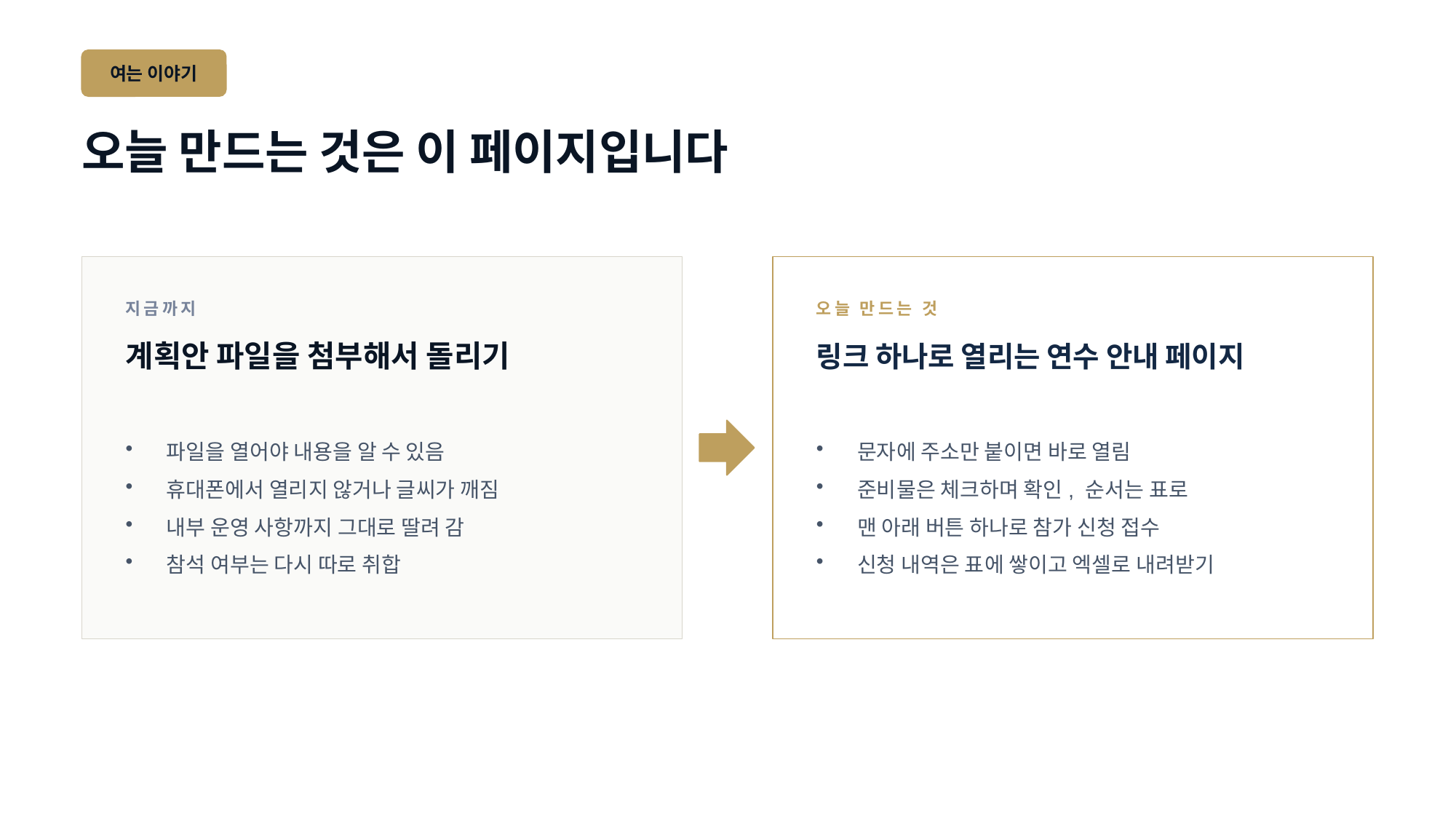

여는 이야기
오늘 만드는 것은 이 페이지입니다

지금까지
오늘 만드는 것
계획안 파일을 첨부해서 돌리기
링크 하나로 열리는 연수 안내 페이지
파일을 열어야 내용을 알 수 있음
휴대폰에서 열리지 않거나 글씨가 깨짐
내부 운영 사항까지 그대로 딸려 감
참석 여부는 다시 따로 취합
문자에 주소만 붙이면 바로 열림
준비물은 체크하며 확인, 순서는 표로
맨 아래 버튼 하나로 참가 신청 접수
신청 내역은 표에 쌓이고 엑셀로 내려받기